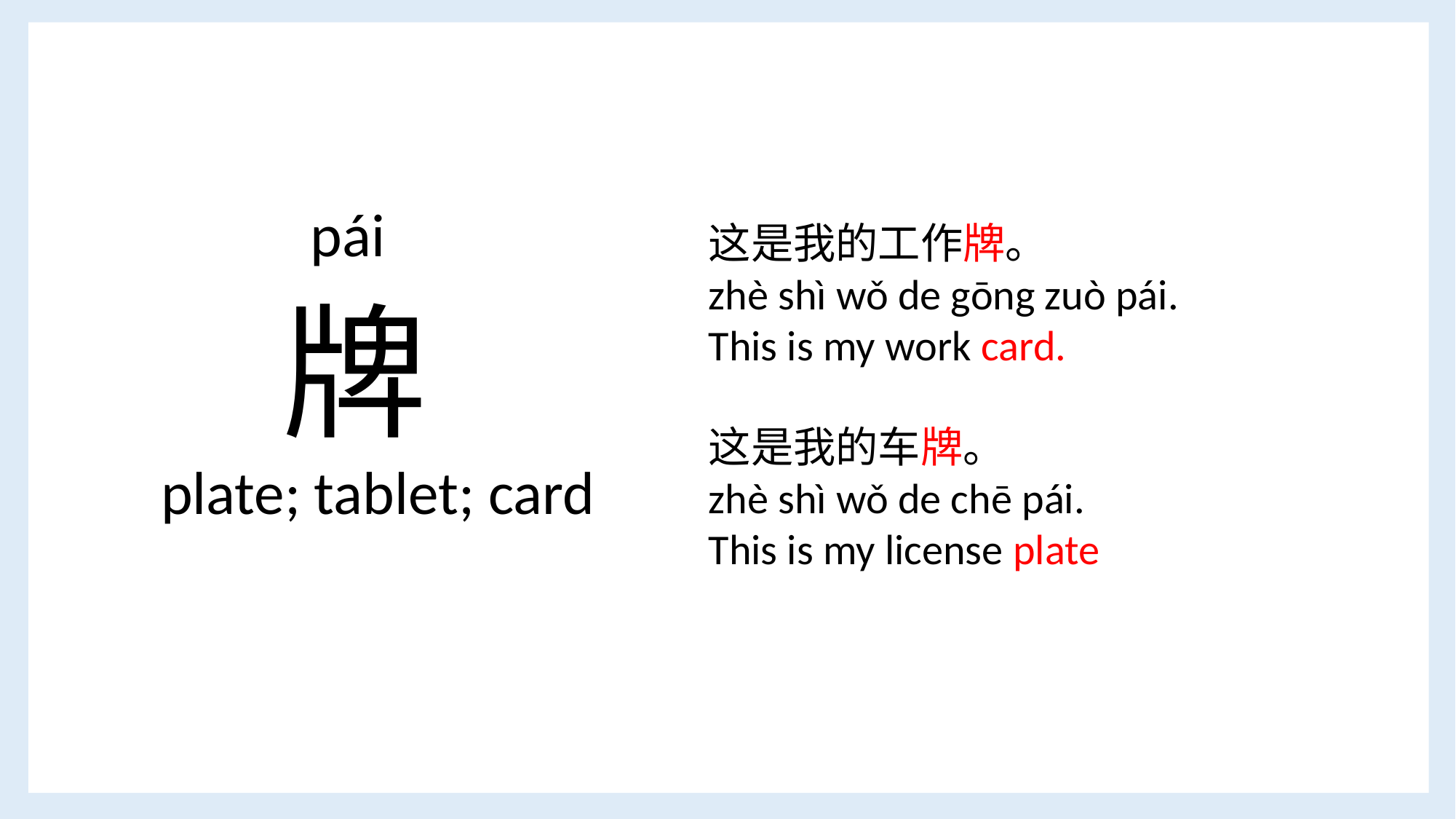

pái
这是我的工作牌。
zhè shì wǒ de gōng zuò pái.
This is my work card.

这是我的车牌。
zhè shì wǒ de chē pái.
This is my license plate
牌
plate; tablet; card